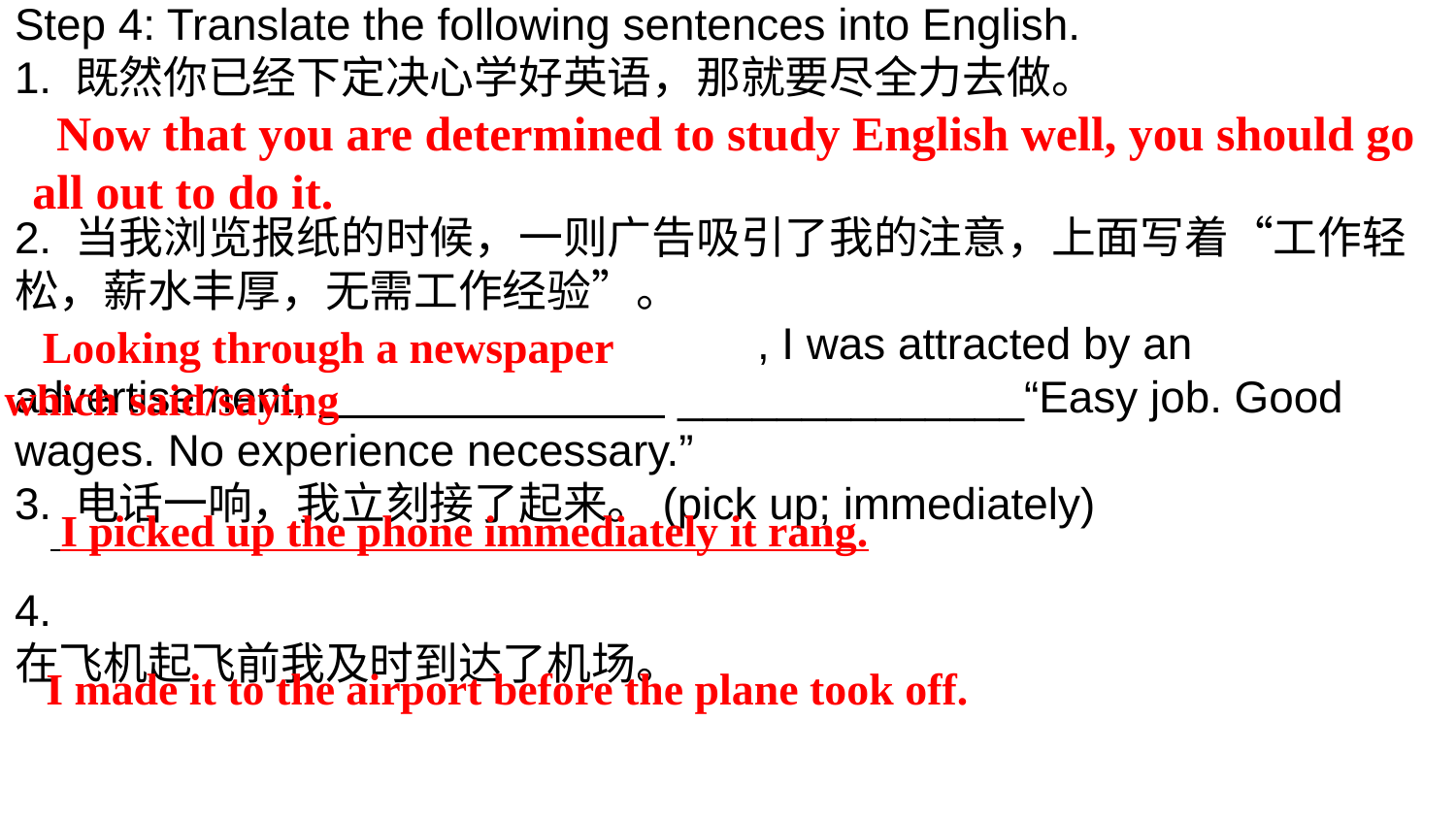

Step 4: Translate the following sentences into English.1. 既然你已经下定决心学好英语，那就要尽全力去做。
2. 当我浏览报纸的时候，一则广告吸引了我的注意，上面写着“工作轻松，薪水丰厚，无需工作经验”。                                                            , I was attracted by an advertisement,                              ______________“Easy job. Good wages. No experience necessary.”3. 电话一响，我立刻接了起来。(pick up; immediately)4.
在飞机起飞前我及时到达了机场。
Now that you are determined to study English well, you should go all out to do it.
Looking through a newspaper
which said/saying
  I picked up the phone immediately it rang.
I made it to the airport before the plane took off.